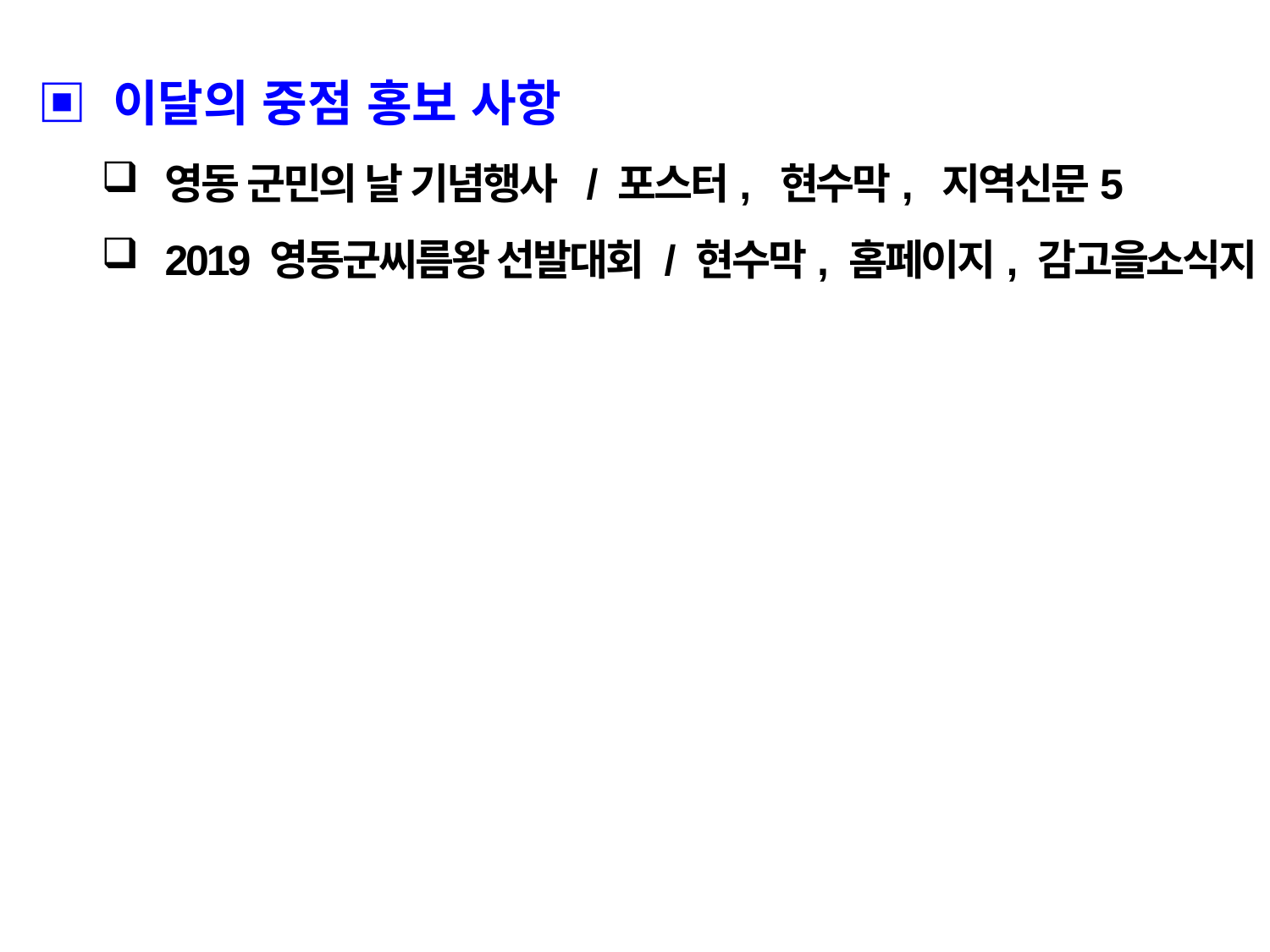

▣ 이달의 중점 홍보 사항
영동 군민의 날 기념행사  / 포스터,  현수막,  지역신문5
2019 영동군씨름왕 선발대회 / 현수막, 홈페이지, 감고을소식지